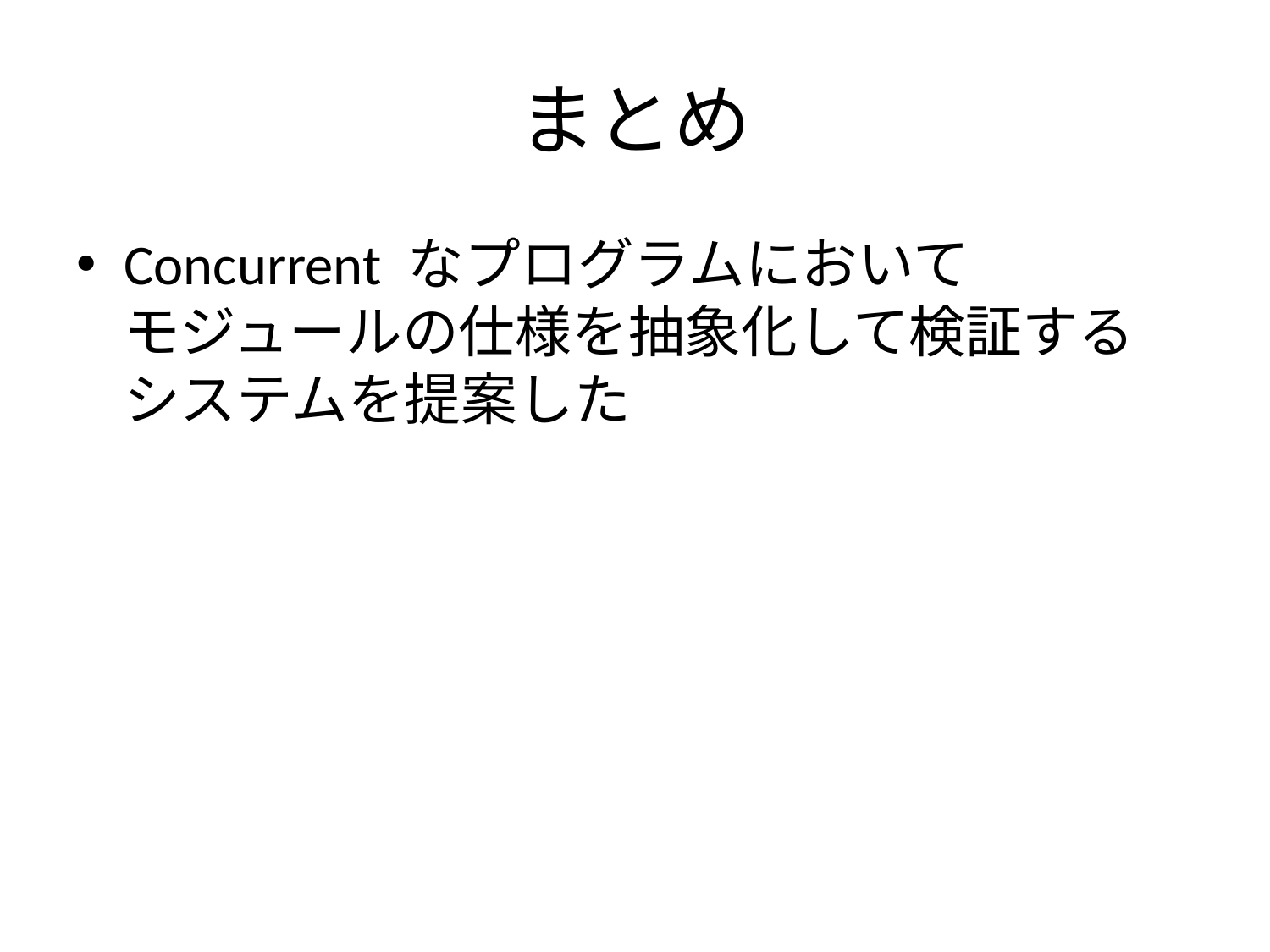

# まとめ
Concurrent なプログラムにおいて
モジュールの仕様を抽象化して検証する
システムを提案した